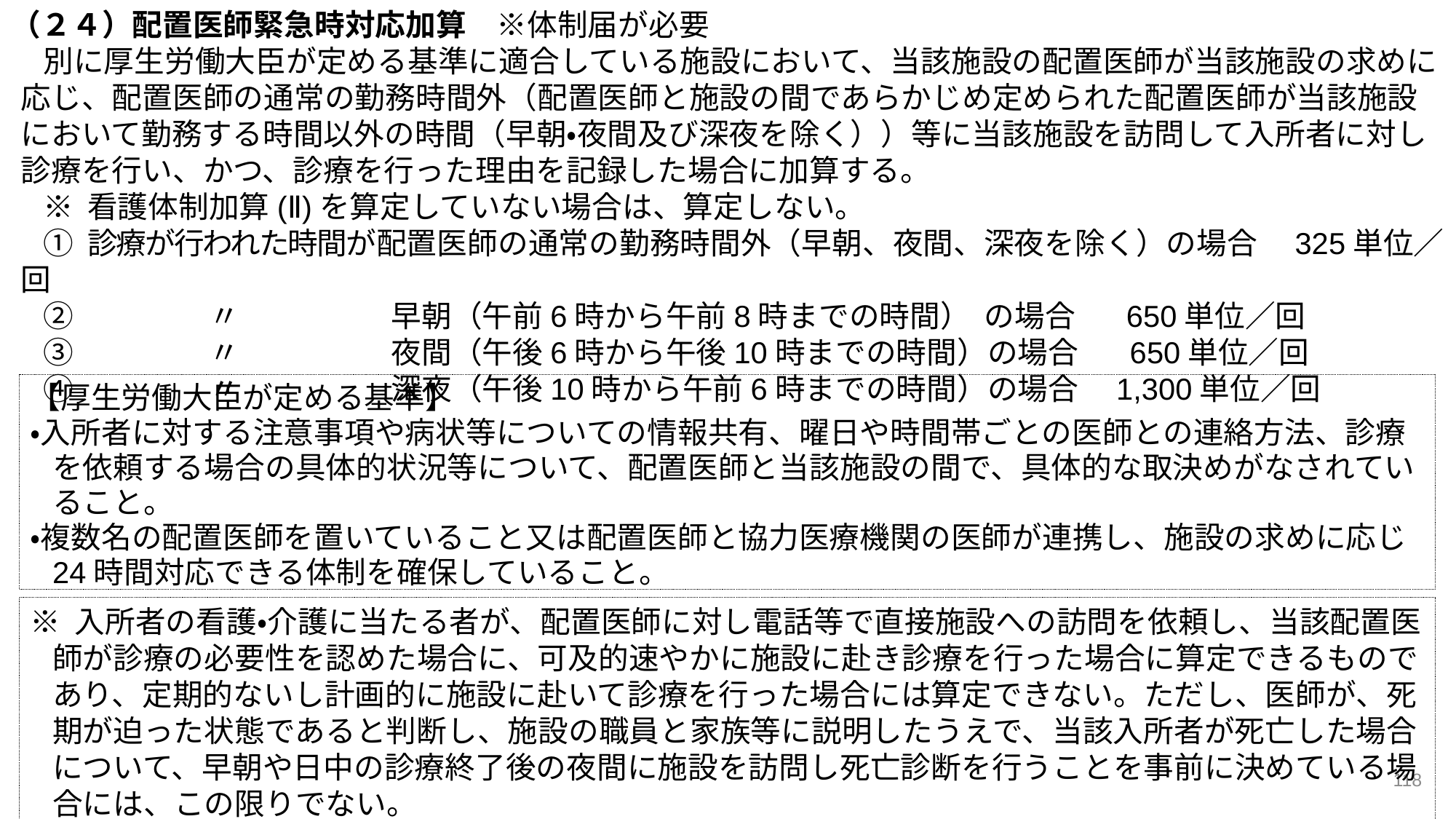

（２４）配置医師緊急時対応加算　※体制届が必要
別に厚生労働大臣が定める基準に適合している施設において、当該施設の配置医師が当該施設の求めに応じ、配置医師の通常の勤務時間外（配置医師と施設の間であらかじめ定められた配置医師が当該施設において勤務する時間以外の時間（早朝・夜間及び深夜を除く））等に当該施設を訪問して入所者に対し診療を行い、かつ、診療を行った理由を記録した場合に加算する。
※ 看護体制加算(Ⅱ)を算定していない場合は、算定しない。
① 診療が行われた時間が配置医師の通常の勤務時間外（早朝、夜間、深夜を除く）の場合　325単位／回
② 　　　　〃　　　　　早朝（午前6時から午前8時までの時間）  の場合　  650単位／回
③ 　　　　〃　　　　　夜間（午後6時から午後10時までの時間）の場合  　650単位／回
④ 　　　　〃　　　　　深夜（午後10時から午前6時までの時間）の場合　1,300単位／回
【厚生労働大臣が定める基準】
・入所者に対する注意事項や病状等についての情報共有、曜日や時間帯ごとの医師との連絡方法、診療を依頼する場合の具体的状況等について、配置医師と当該施設の間で、具体的な取決めがなされていること。
・複数名の配置医師を置いていること又は配置医師と協力医療機関の医師が連携し、施設の求めに応じ24時間対応できる体制を確保していること。
※ 入所者の看護・介護に当たる者が、配置医師に対し電話等で直接施設への訪問を依頼し、当該配置医師が診療の必要性を認めた場合に、可及的速やかに施設に赴き診療を行った場合に算定できるものであり、定期的ないし計画的に施設に赴いて診療を行った場合には算定できない。ただし、医師が、死期が迫った状態であると判断し、施設の職員と家族等に説明したうえで、当該入所者が死亡した場合について、早朝や日中の診療終了後の夜間に施設を訪問し死亡診断を行うことを事前に決めている場合には、この限りでない。

118